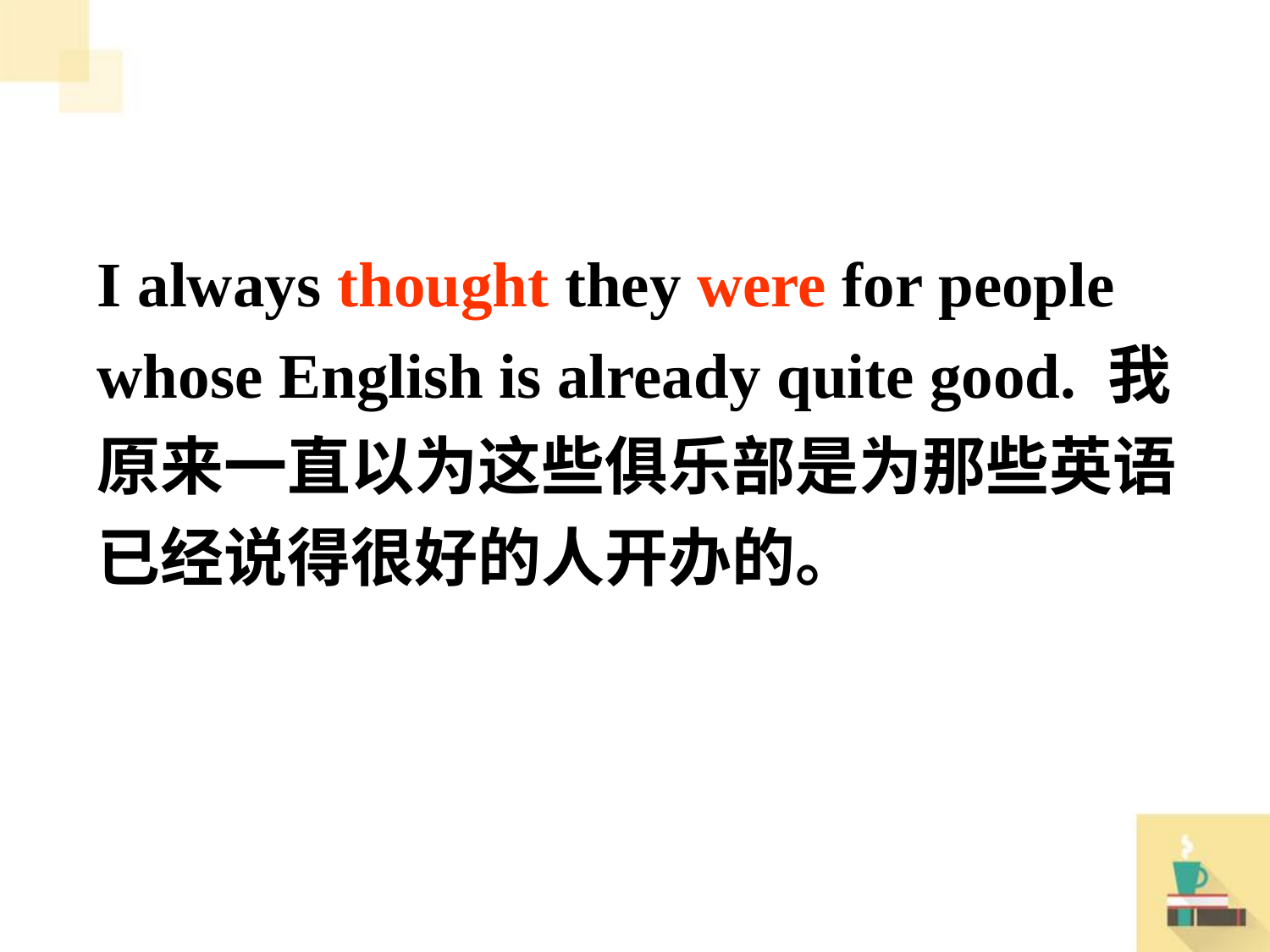

I always thought they were for people whose English is already quite good. 我原来一直以为这些俱乐部是为那些英语已经说得很好的人开办的。